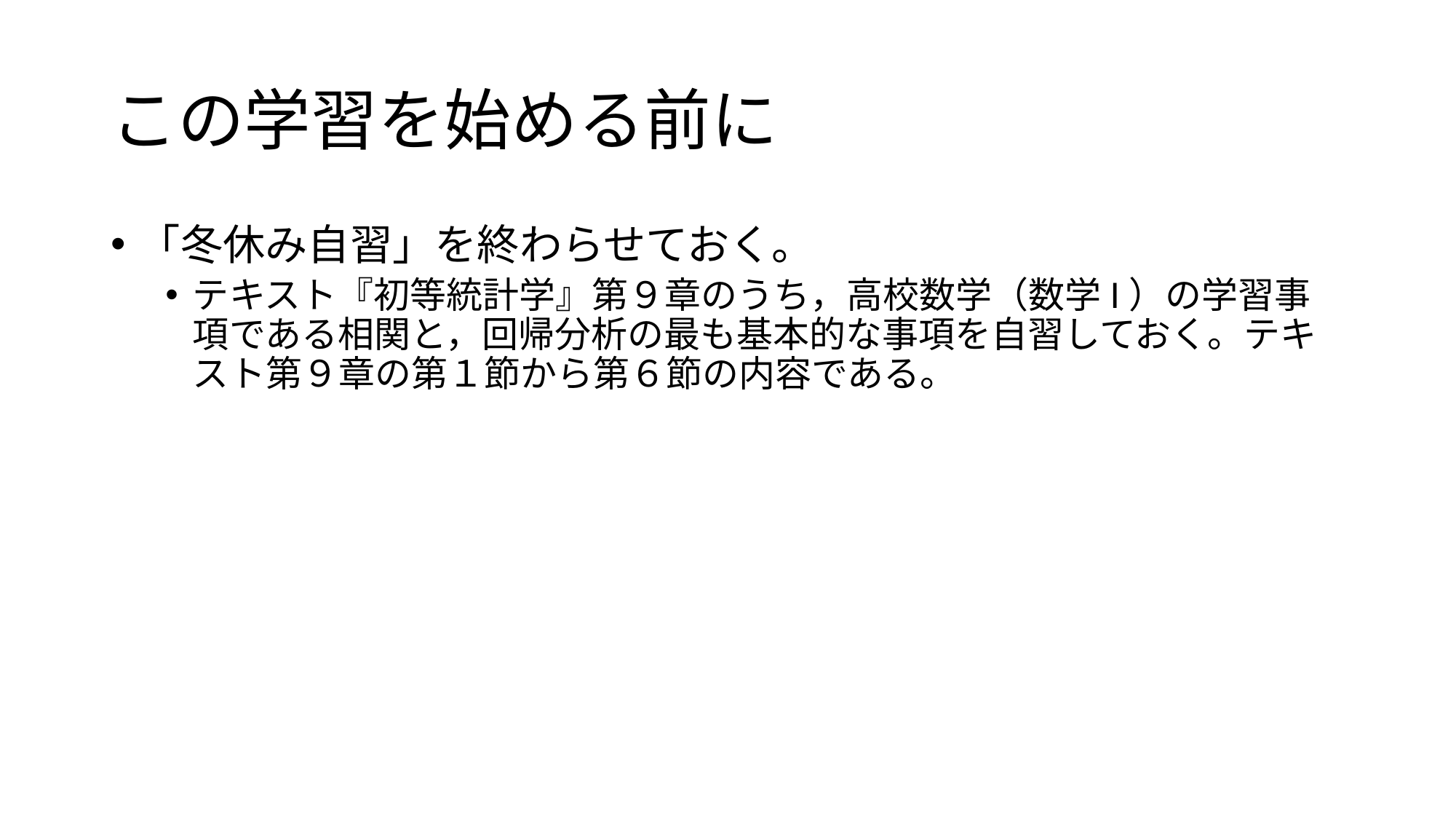

# この学習を始める前に
「冬休み自習」を終わらせておく。
テキスト『初等統計学』第９章のうち，高校数学（数学I）の学習事項である相関と，回帰分析の最も基本的な事項を自習しておく。テキスト第９章の第１節から第６節の内容である。